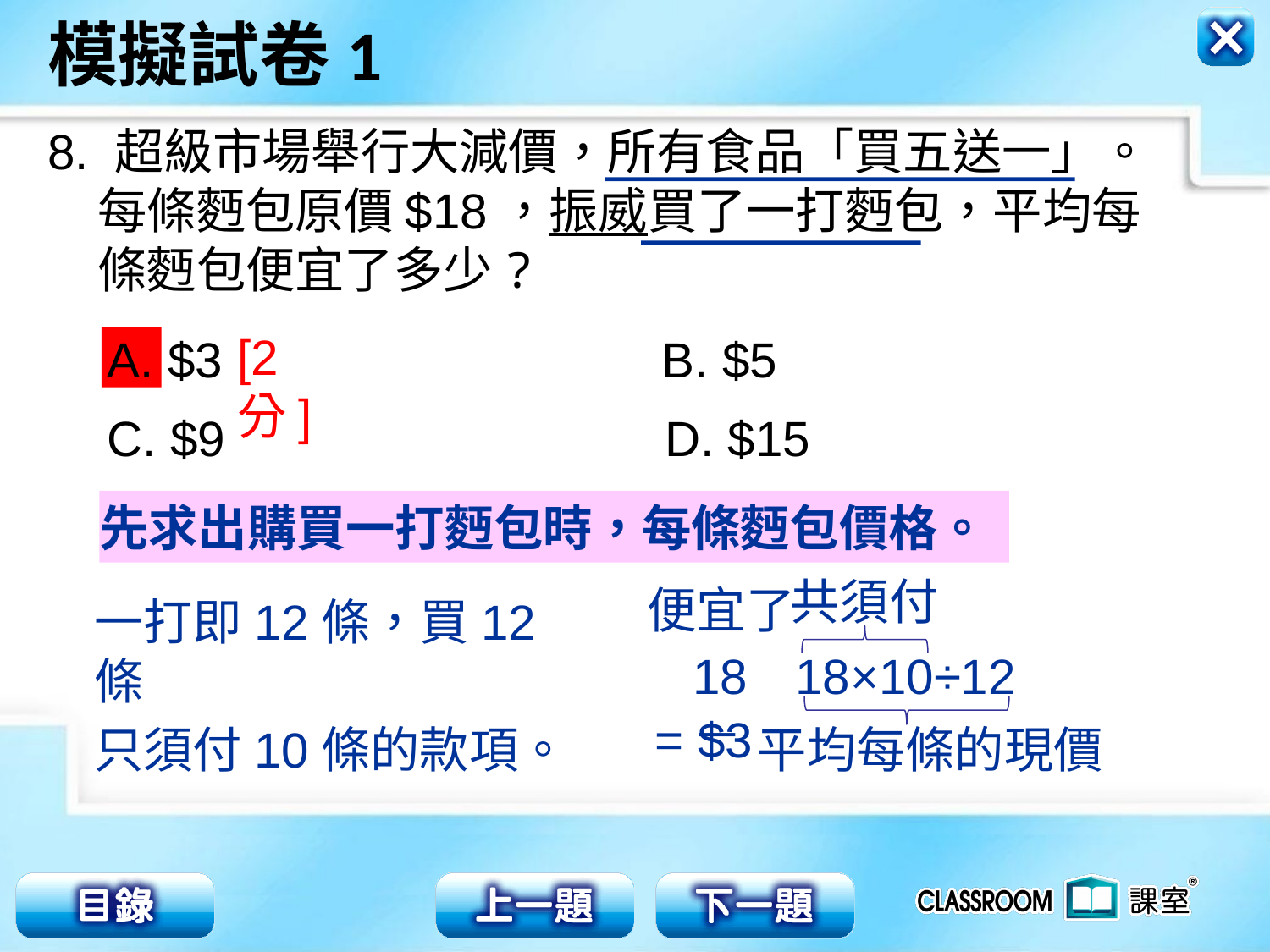

8. 超級市場舉行大減價，所有食品「買五送一」。
      每條麪包原價$18，振威買了一打麪包，平均每
      條麪包便宜了多少?

[2分]
A. $3                                B. $5
C. $9                                D. $15

先求出購買一打麪包時，每條麪包價格。
共須付
便宜了

一打即12條，買12條
只須付10條的款項。

18－
18×10÷12
= $3
平均每條的現價